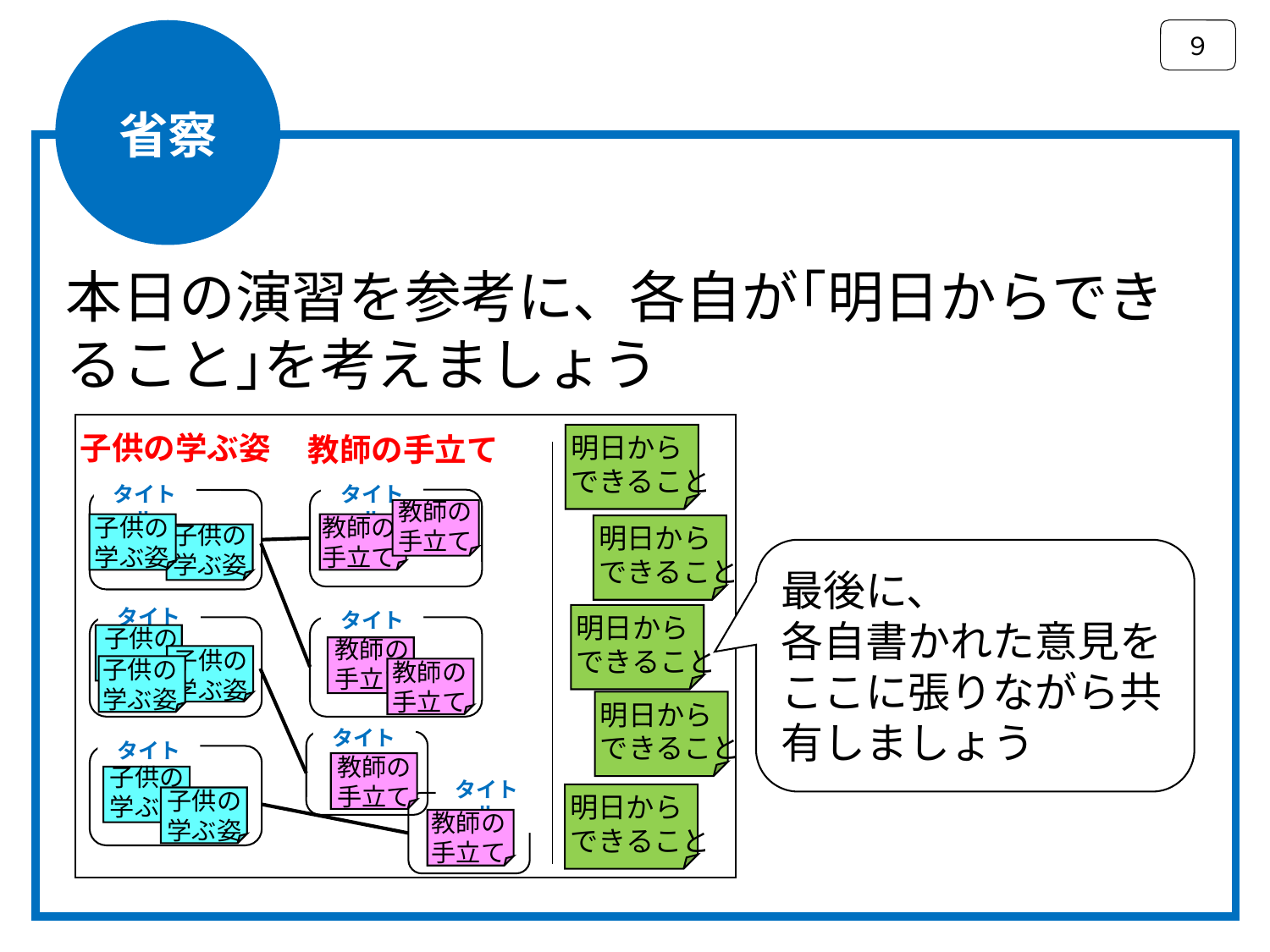

９
省察

本日の演習を参考に、各自が｢明日からできること｣を考えましょう

子供の学ぶ姿
教師の手立て
明日から
できること

タイトル
タイトル
教師の手立て

子供の学ぶ姿

教師の手立て

子供の学ぶ姿

明日から
できること

最後に、
各自書かれた意見を
ここに張りながら共有しましょう
タイトル
タイトル
明日から
できること

子供の学ぶ姿

教師の手立て

子供の学ぶ姿

子供の学ぶ姿

教師の手立て

明日から
できること

タイトル
タイトル

教師の手立て

子供の学ぶ姿

タイトル
子供の学ぶ姿

明日から
できること

教師の手立て